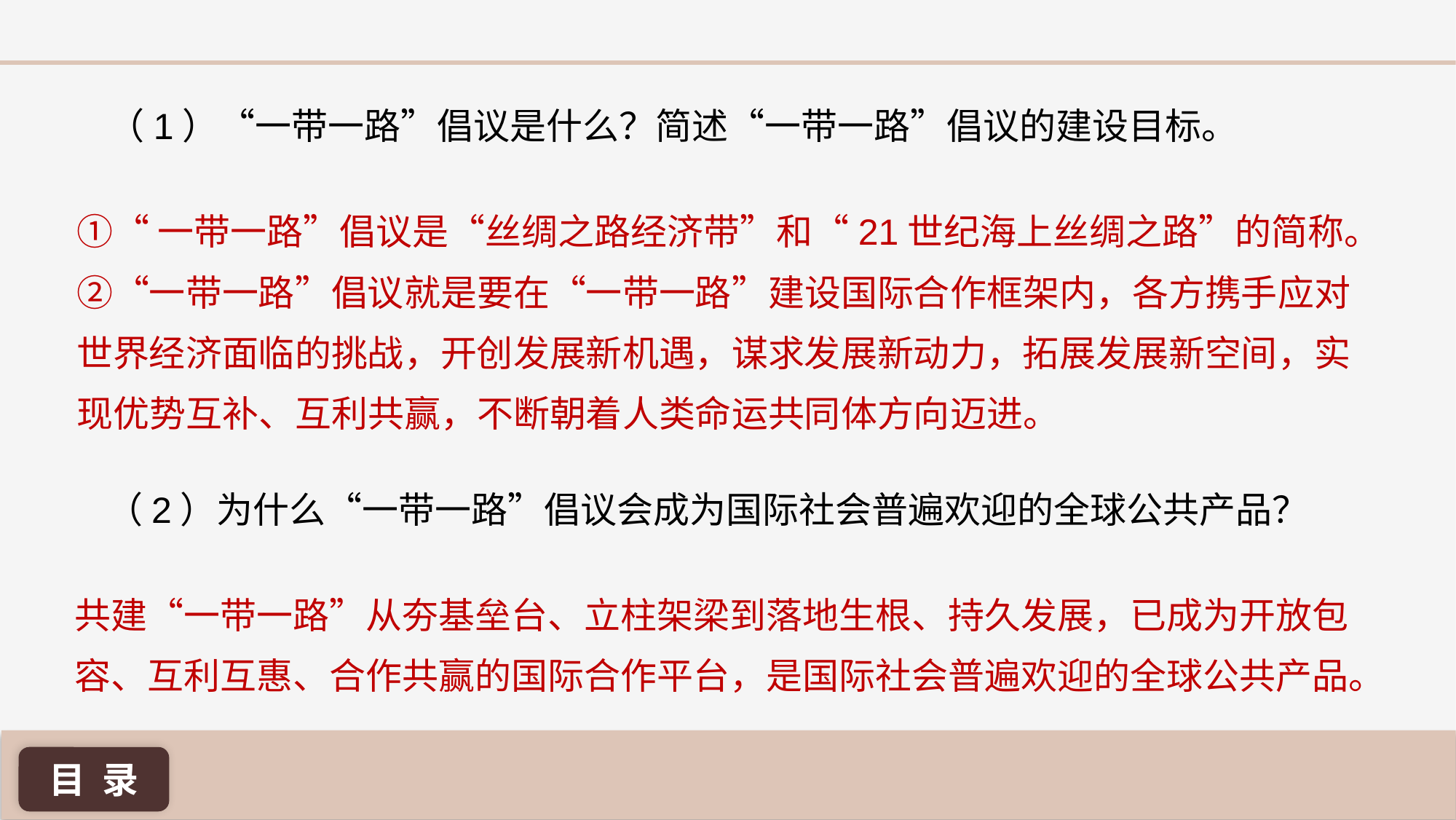

（1）“一带一路”倡议是什么？简述“一带一路”倡议的建设目标。
①“一带一路”倡议是“丝绸之路经济带”和“21世纪海上丝绸之路”的简称。②“一带一路”倡议就是要在“一带一路”建设国际合作框架内，各方携手应对世界经济面临的挑战，开创发展新机遇，谋求发展新动力，拓展发展新空间，实现优势互补、互利共赢，不断朝着人类命运共同体方向迈进。
（2）为什么“一带一路”倡议会成为国际社会普遍欢迎的全球公共产品？
共建“一带一路”从夯基垒台、立柱架梁到落地生根、持久发展，已成为开放包容、互利互惠、合作共赢的国际合作平台，是国际社会普遍欢迎的全球公共产品。